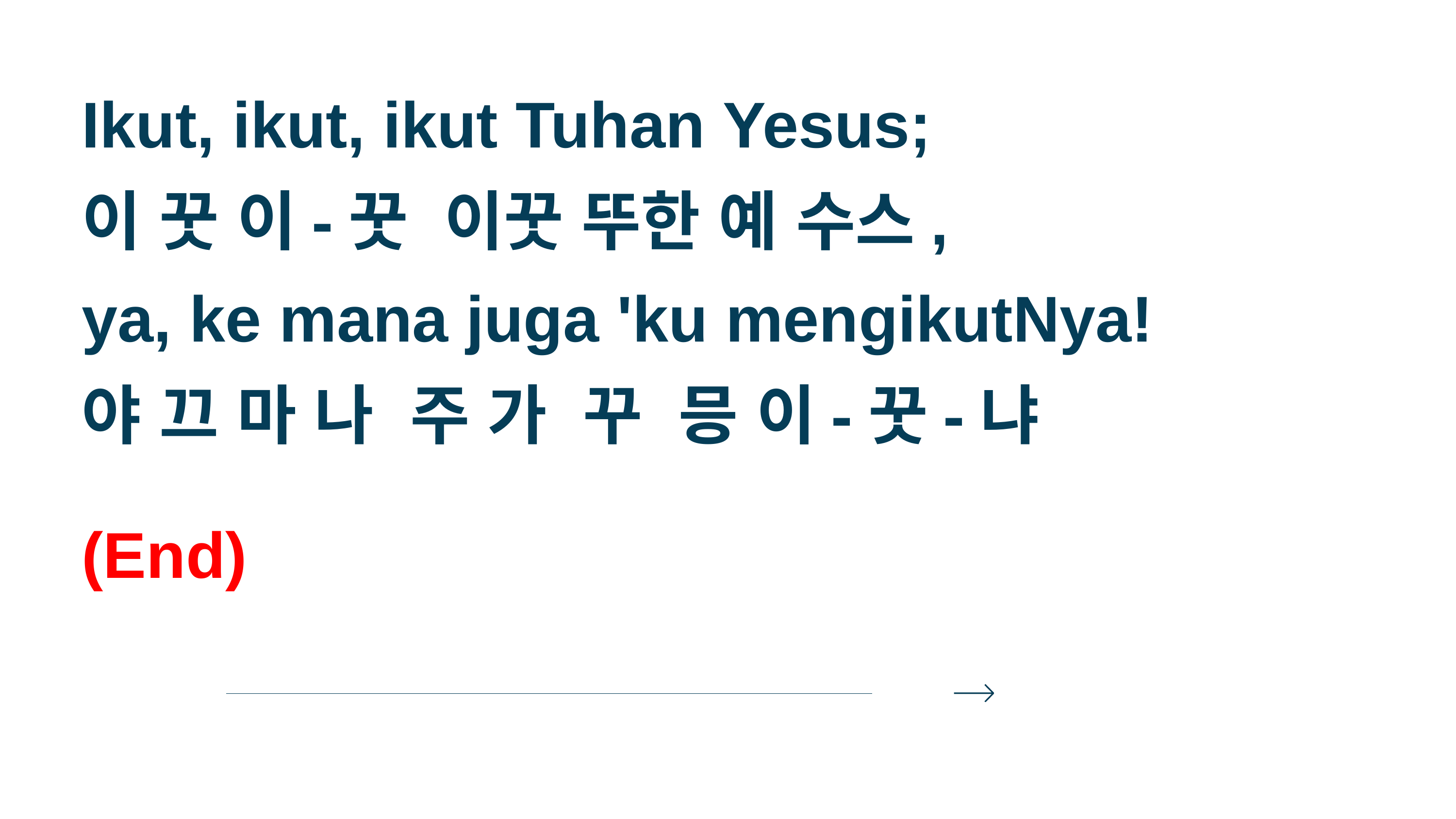

Ikut, ikut, ikut Tuhan Yesus;
이 꿋 이-꿋  이꿋 뚜한 예 수스,
ya, ke mana juga 'ku mengikutNya!
야 끄 마 나  주 가  꾸  믕 이-꿋-냐

(End)